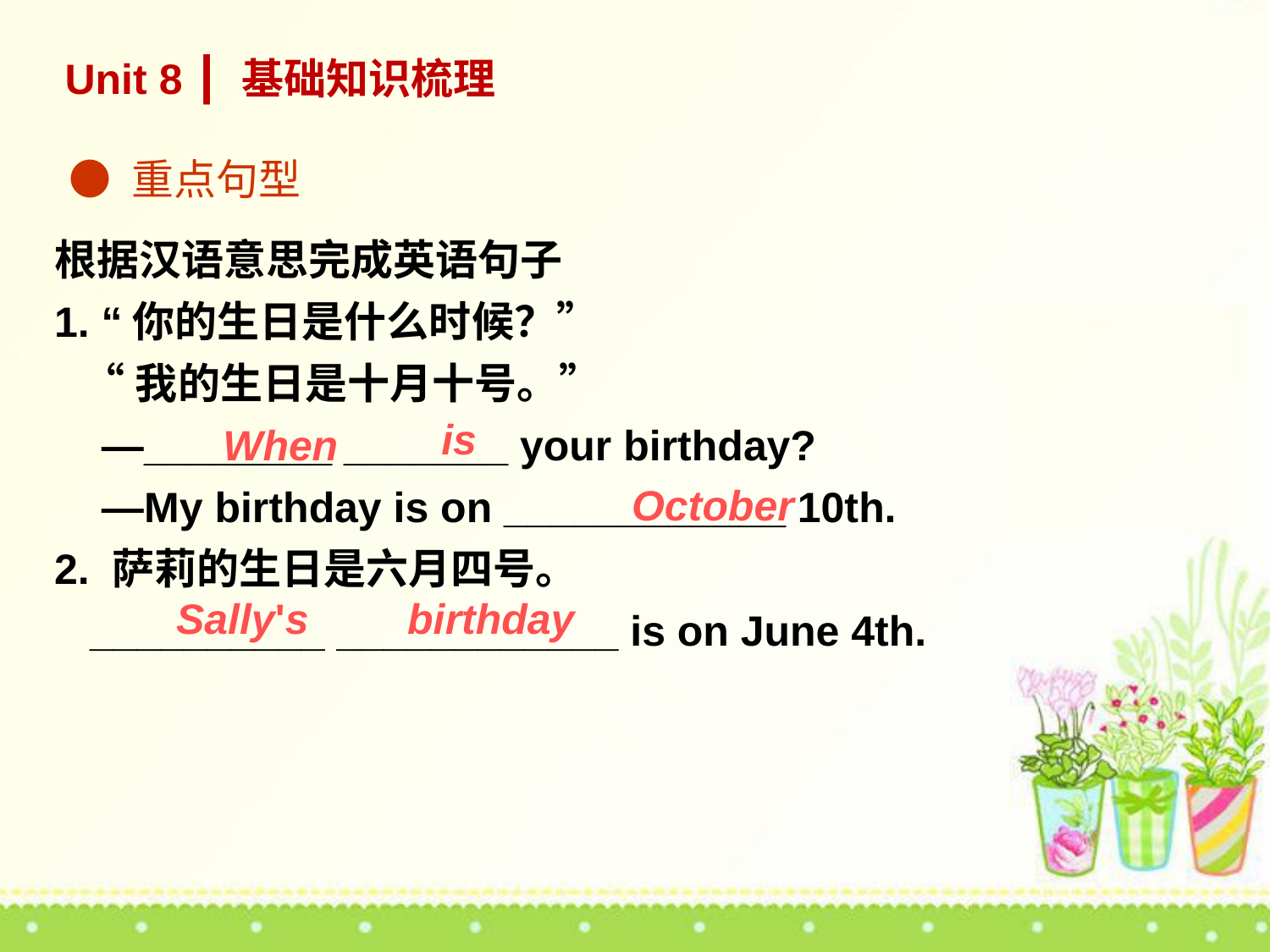

Unit 8 ┃ 基础知识梳理
● 重点句型
根据汉语意思完成英语句子
1. “你的生日是什么时候？”
   “我的生日是十月十号。”
    —________ _______ your birthday?
    —My birthday is on ____________ 10th.
2. 萨莉的生日是六月四号。
   __________ ____________ is on June 4th.
is
When
October
Sally's
birthday